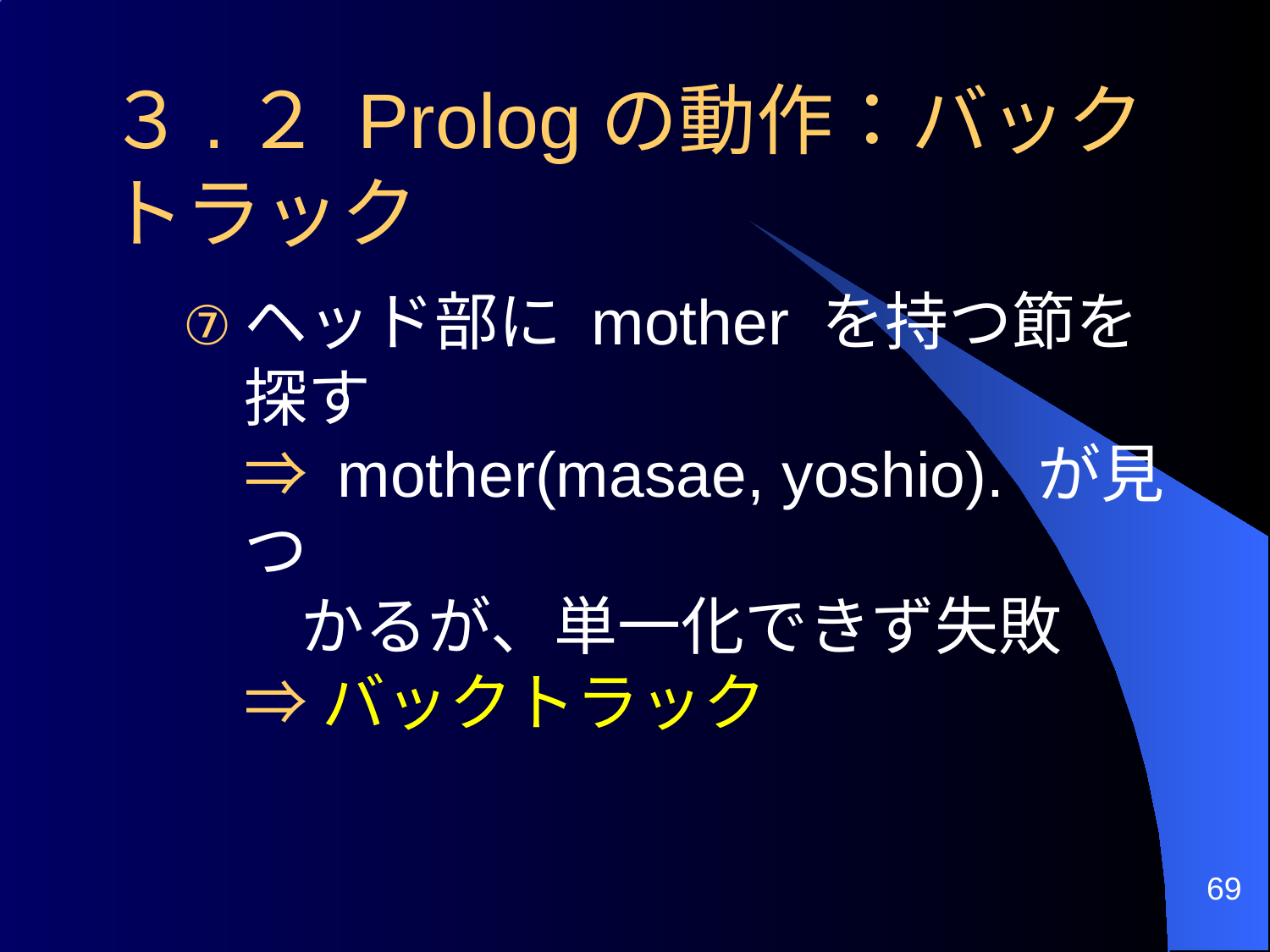

# ３.２ Prologの動作：バックトラック
ヘッド部に mother を持つ節を探す
⇒ mother(masae, yoshio). が見つ
    かるが、単一化できず失敗
⇒ バックトラック
69